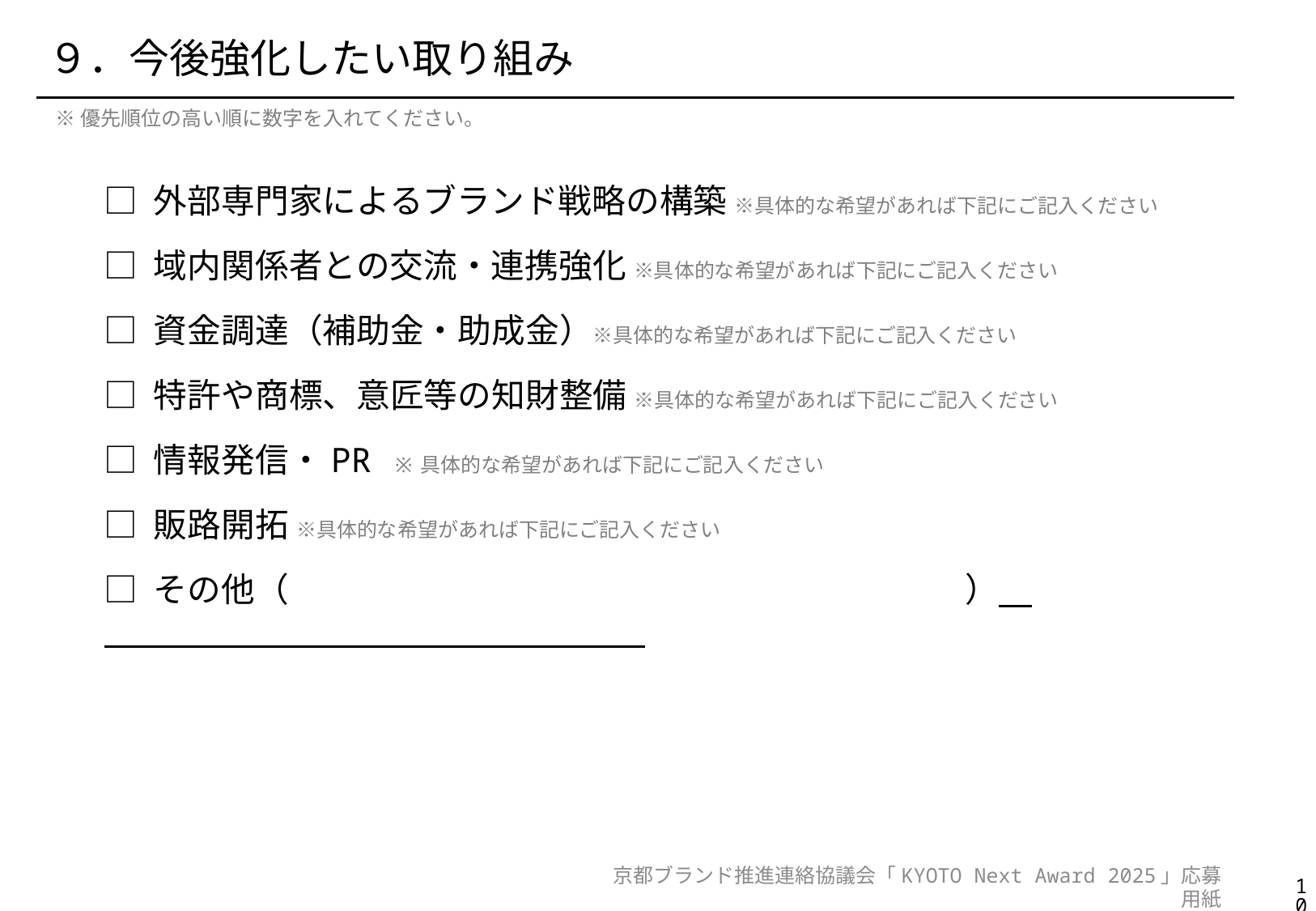

９．今後強化したい取り組み
※優先順位の高い順に数字を入れてください。
□ 外部専門家によるブランド戦略の構築 ※具体的な希望があれば下記にご記入ください

□ 域内関係者との交流・連携強化 ※具体的な希望があれば下記にご記入ください

□ 資金調達（補助金・助成金）※具体的な希望があれば下記にご記入ください

□ 特許や商標、意匠等の知財整備 ※具体的な希望があれば下記にご記入ください

□ 情報発信・PR ※具体的な希望があれば下記にご記入ください

□ 販路開拓 ※具体的な希望があれば下記にご記入ください

□ その他（　　　　　　　　　　　　　　　　　　　　）

10
京都ブランド推進連絡協議会「KYOTO Next Award 2025」応募用紙